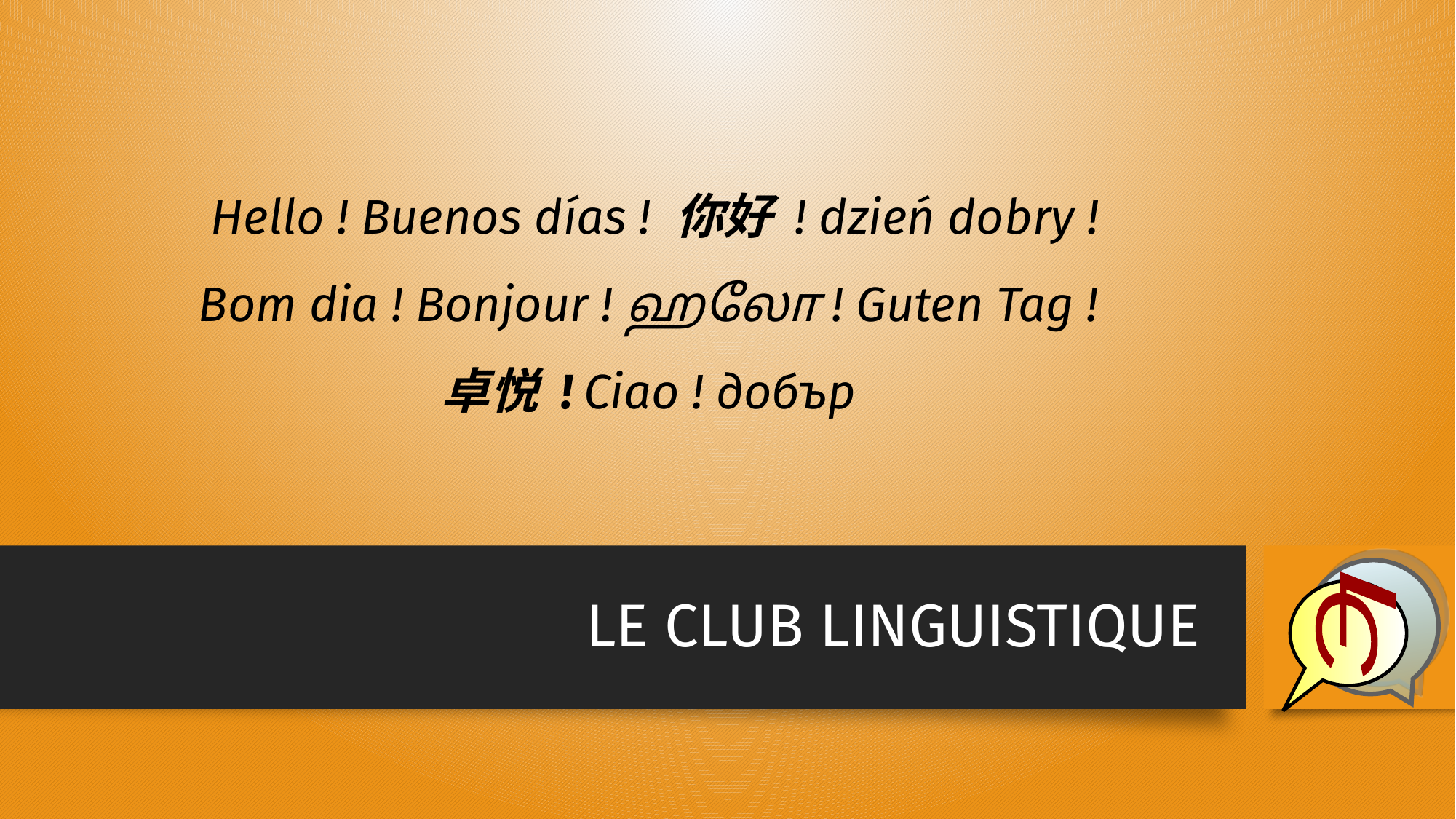

# Hello ! Buenos días ! 你好 ! dzień dobry !  Bom dia ! Bonjour ! ஹலோ ! Guten Tag !  卓悦 ! Ciao ! добър

L

C
LE CLUB LINGUISTIQUE